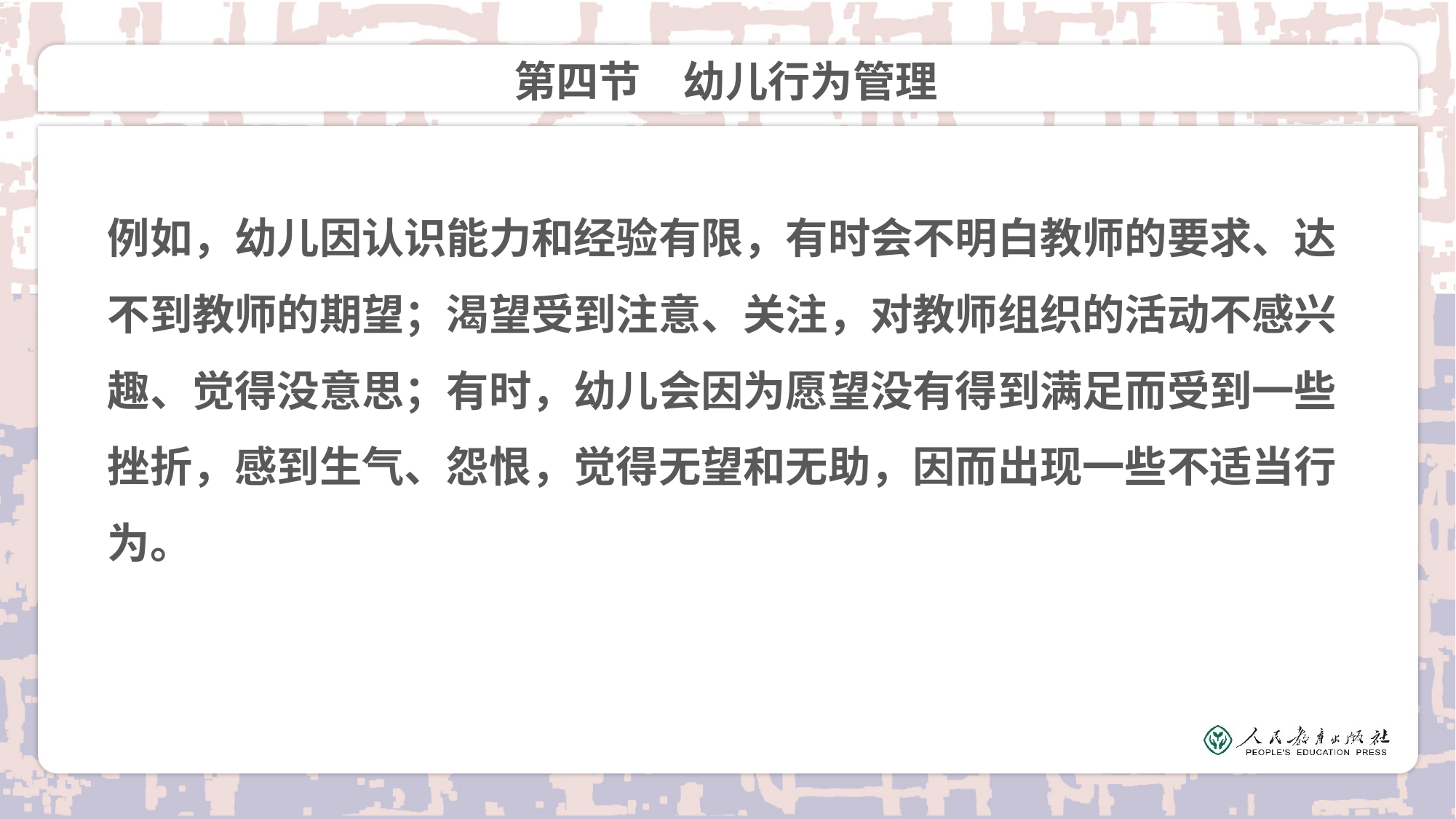

# 第四节　幼儿行为管理
例如，幼儿因认识能力和经验有限，有时会不明白教师的要求、达不到教师的期望；渴望受到注意、关注，对教师组织的活动不感兴趣、觉得没意思；有时，幼儿会因为愿望没有得到满足而受到一些挫折，感到生气、怨恨，觉得无望和无助，因而出现一些不适当行为。